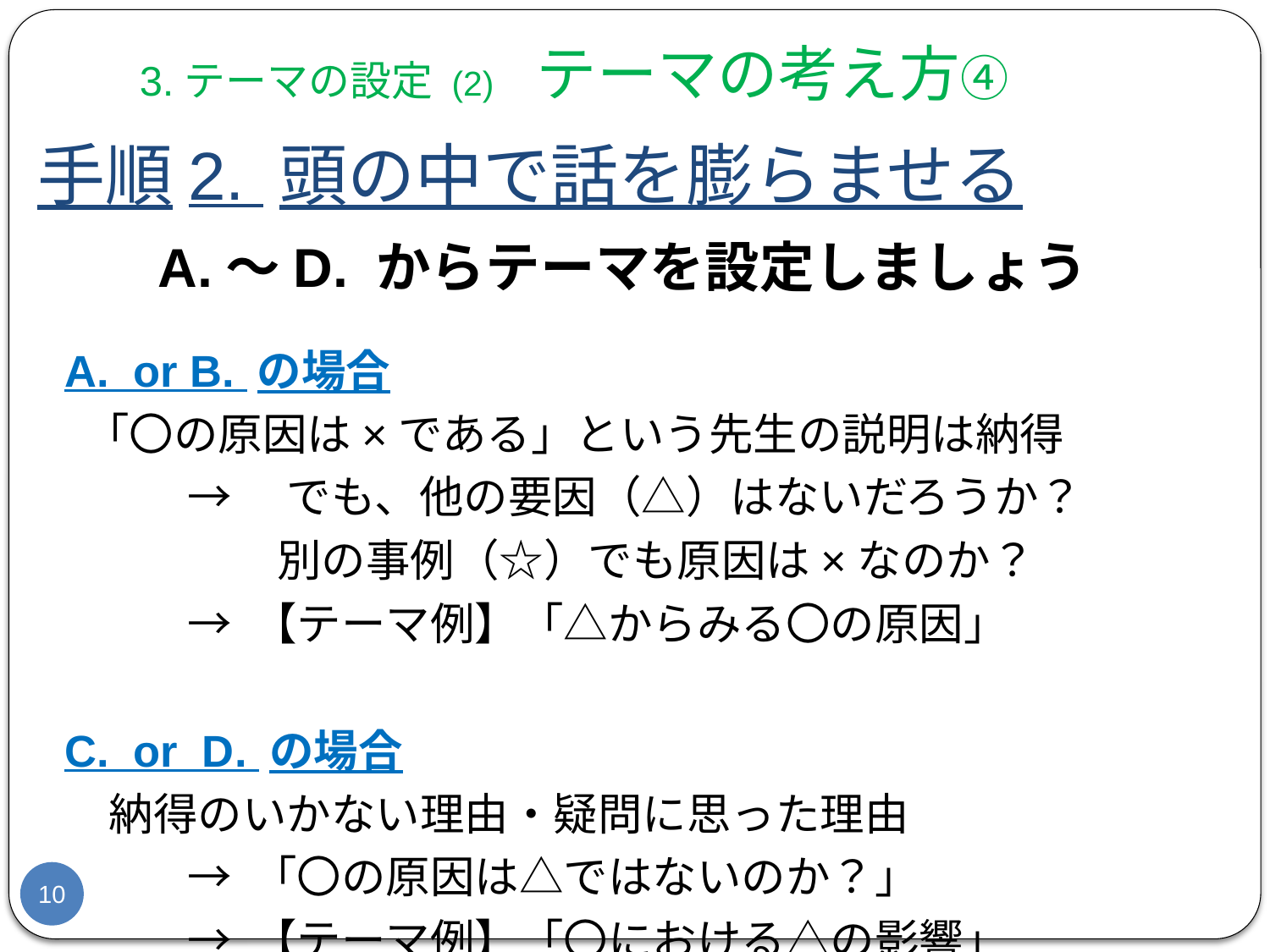

3.テーマの設定 (2)　テーマの考え方④
# 手順2. 頭の中で話を膨らませる
A.～D. からテーマを設定しましょう

A.  or B. の場合
 「〇の原因は×である」という先生の説明は納得
	→　でも、他の要因（△）はないだろうか？
　	         別の事例（☆）でも原因は×なのか？
	→ 【テーマ例】「△からみる〇の原因」

C.  or  D. の場合
　納得のいかない理由・疑問に思った理由
	→ 「〇の原因は△ではないのか？」
	→ 【テーマ例】「〇における△の影響」
10